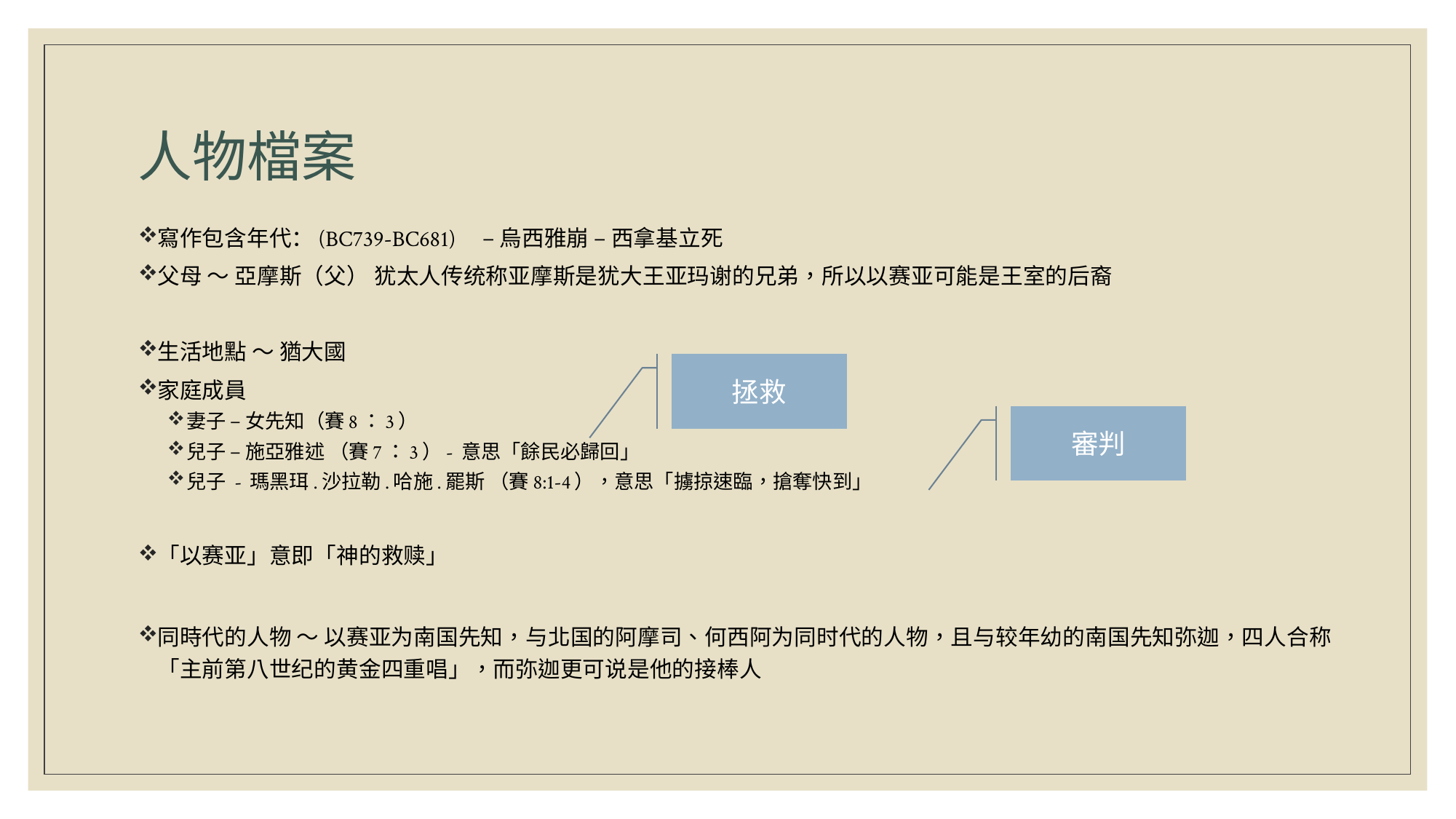

# 人物檔案
寫作包含年代：(BC739-BC681)　– 烏西雅崩 – 西拿基立死
父母 ～ 亞摩斯（父） 犹太人传统称亚摩斯是犹大王亚玛谢的兄弟，所以以赛亚可能是王室的后裔

生活地點 ～ 猶大國
家庭成員
妻子 – 女先知（賽8：3）
兒子 – 施亞雅述 （賽7：3）- 意思「餘民必歸回」
兒子 - 瑪黑珥.沙拉勒.哈施.罷斯 （賽8:1-4），意思「擄掠速臨，搶奪快到」

「以赛亚」意即「神的救赎」

同時代的人物 ～ 以赛亚为南国先知，与北国的阿摩司、何西阿为同时代的人物，且与较年幼的南国先知弥迦，四人合称「主前第八世纪的黄金四重唱」，而弥迦更可说是他的接棒人
拯救
審判